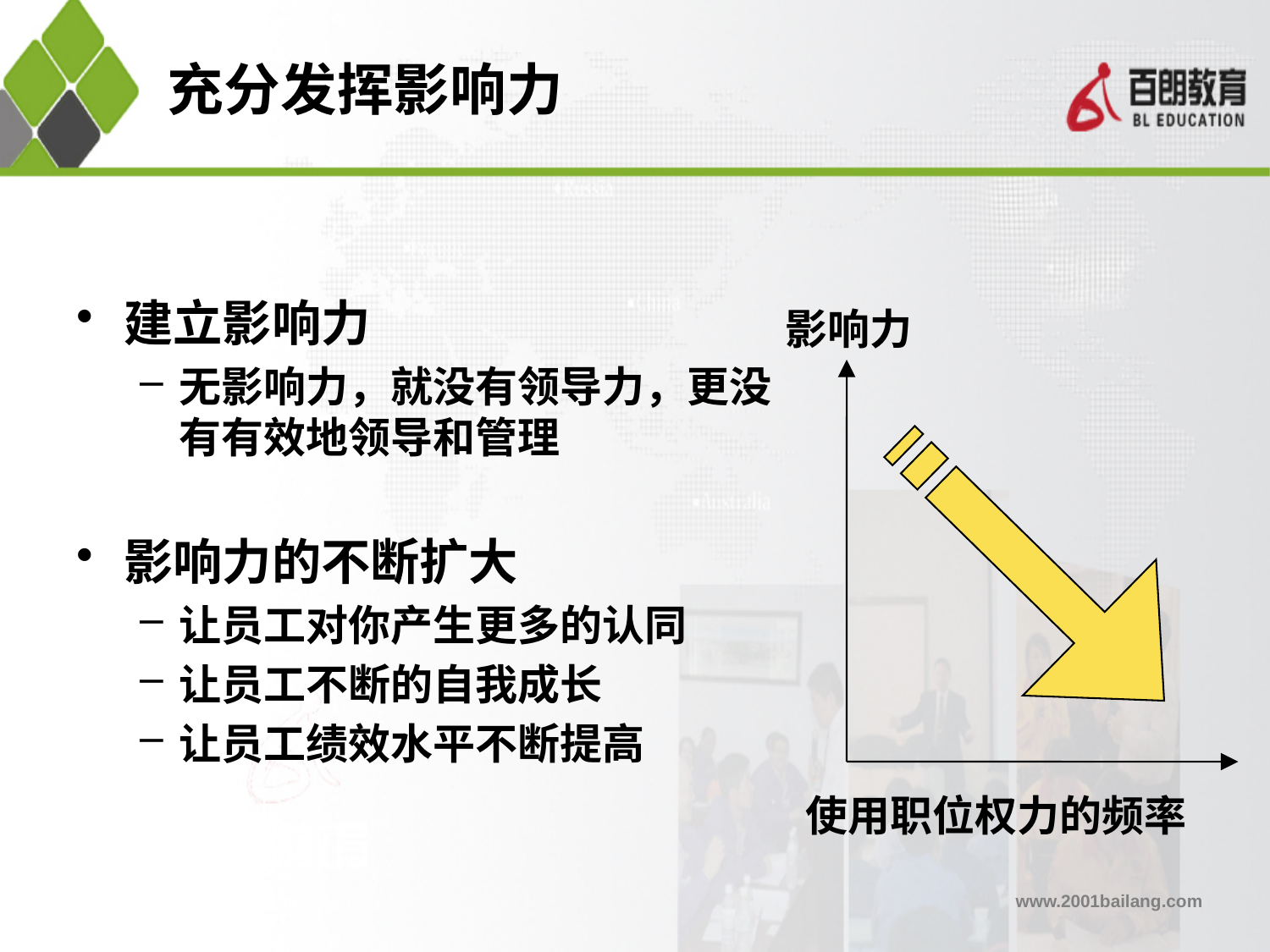

# 充分发挥影响力
建立影响力
无影响力，就没有领导力，更没有有效地领导和管理

影响力的不断扩大
让员工对你产生更多的认同
让员工不断的自我成长
让员工绩效水平不断提高

影响力

使用职位权力的频率